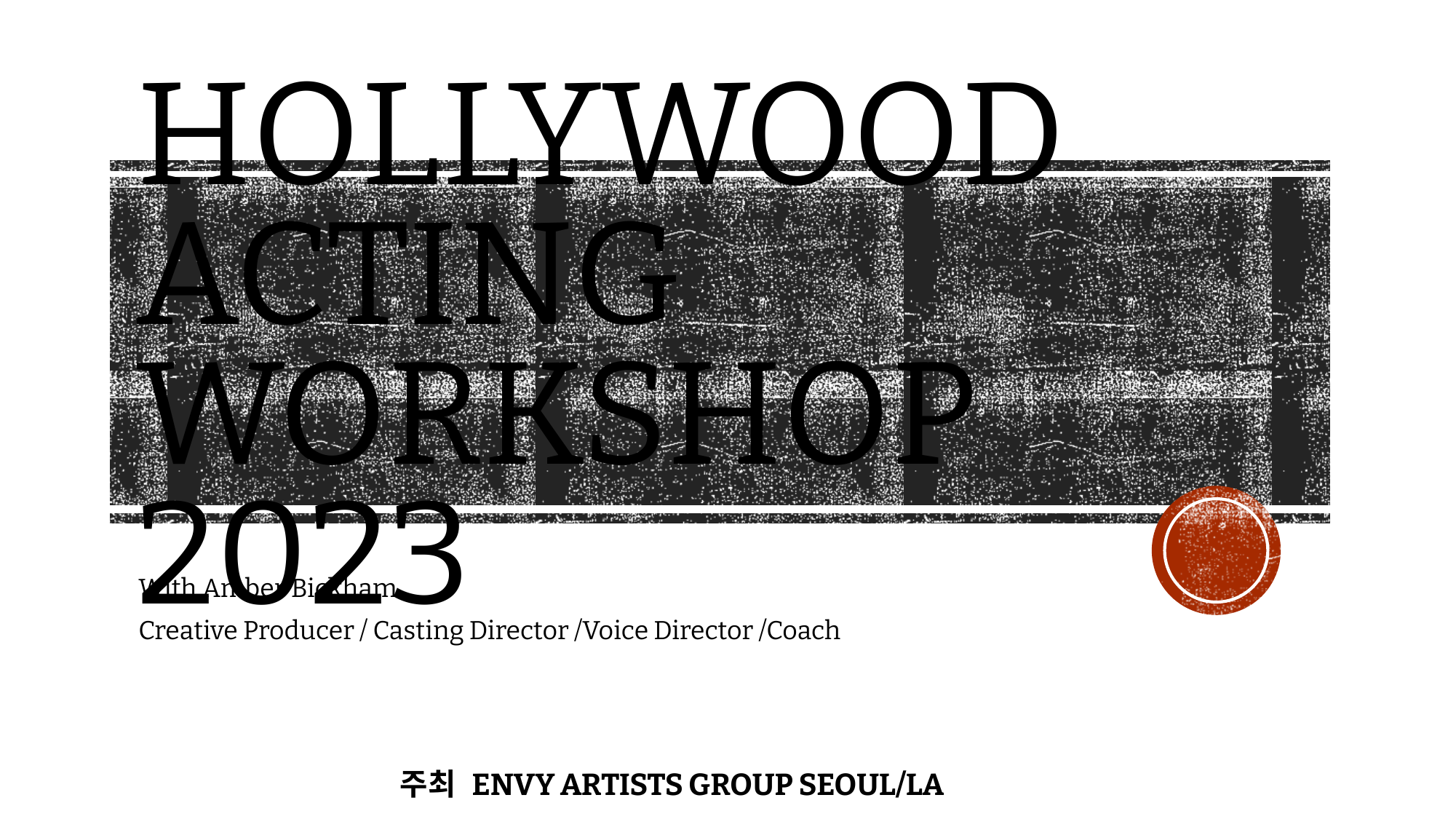

# HOLLYWOOD ACTING WORKSHOP 2023

With Amber Bickham
Creative Producer / Casting Director /Voice Director /Coach
주최 ENVY ARTISTS GROUP SEOUL/LA